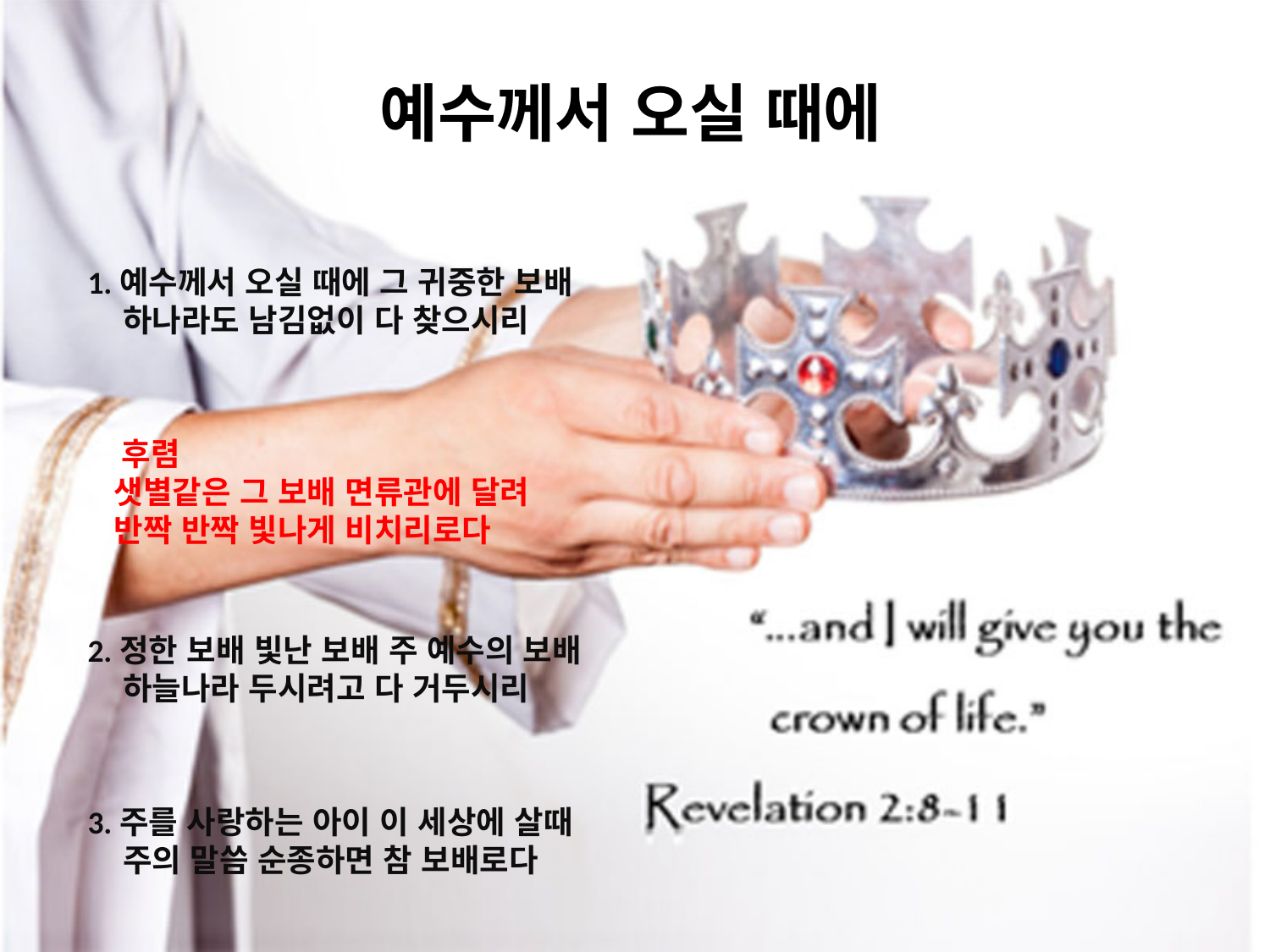

# 예수께서 오실 때에
1.예수께서 오실 때에 그 귀중한 보배
    하나라도 남김없이 다 찾으시리

   후렴
   샛별같은 그 보배 면류관에 달려
   반짝 반짝 빛나게 비치리로다
2.정한 보배 빛난 보배 주 예수의 보배
    하늘나라 두시려고 다 거두시리

3.주를 사랑하는 아이 이 세상에 살때
    주의 말씀 순종하면 참 보배로다